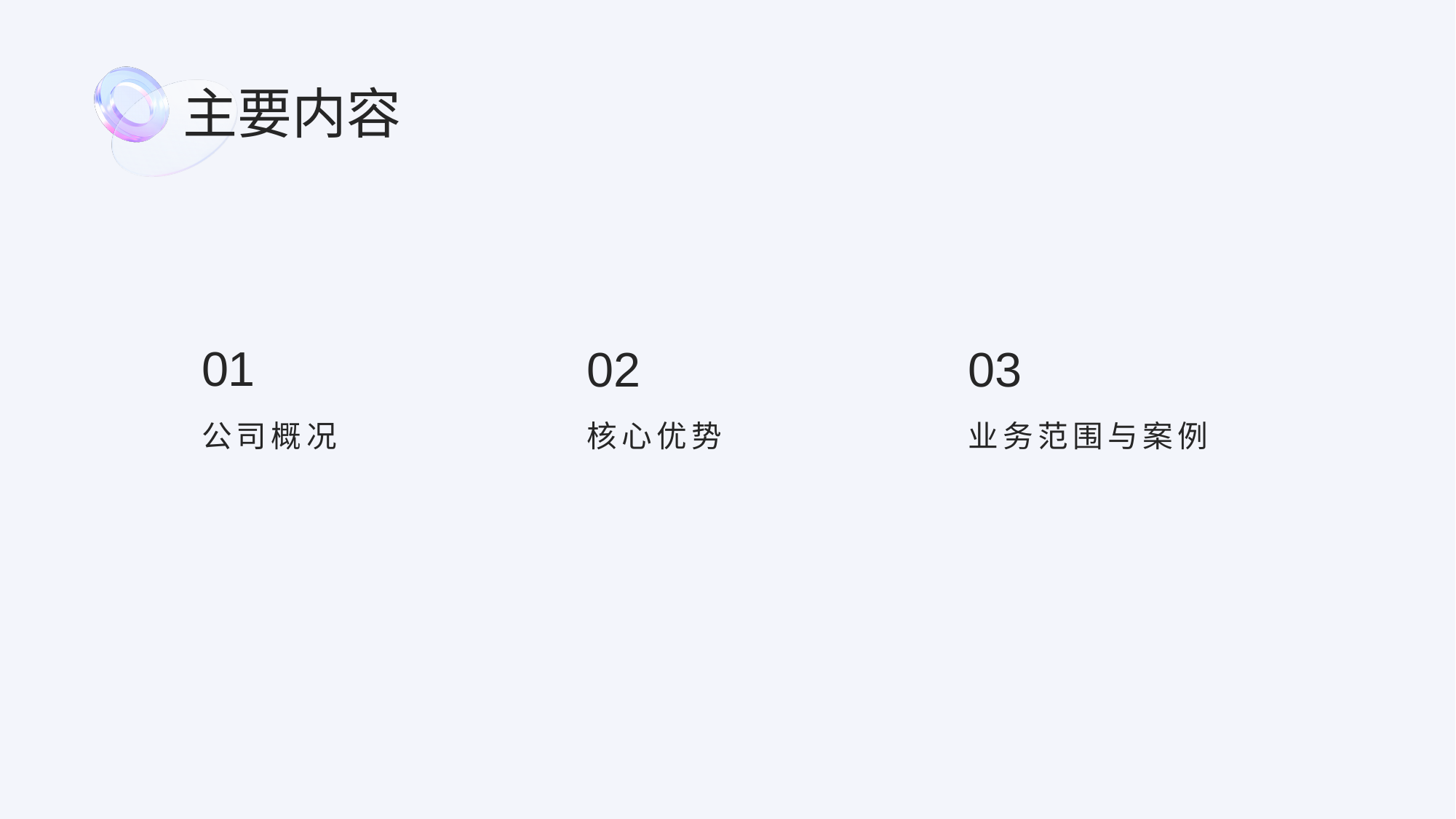

主要内容
01
02
03
公司概况
核心优势
业务范围与案例